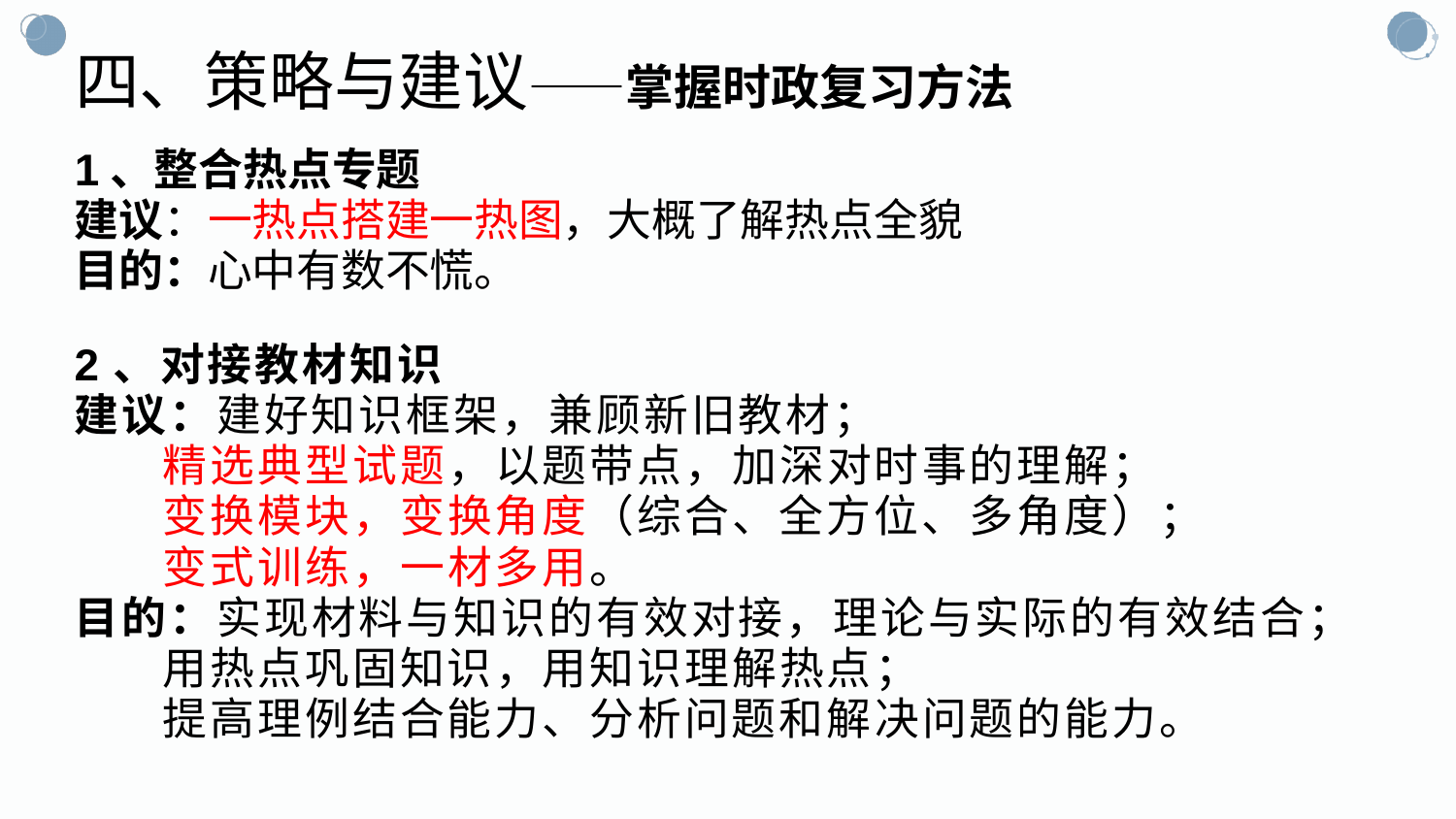

四、策略与建议——掌握时政复习方法
1、整合热点专题
建议：一热点搭建一热图，大概了解热点全貌
目的：心中有数不慌。

2、对接教材知识
建议：建好知识框架，兼顾新旧教材；
      精选典型试题，以题带点，加深对时事的理解；
      变换模块，变换角度（综合、全方位、多角度）；
      变式训练，一材多用。
目的：实现材料与知识的有效对接，理论与实际的有效结合；
      用热点巩固知识，用知识理解热点；
      提高理例结合能力、分析问题和解决问题的能力。